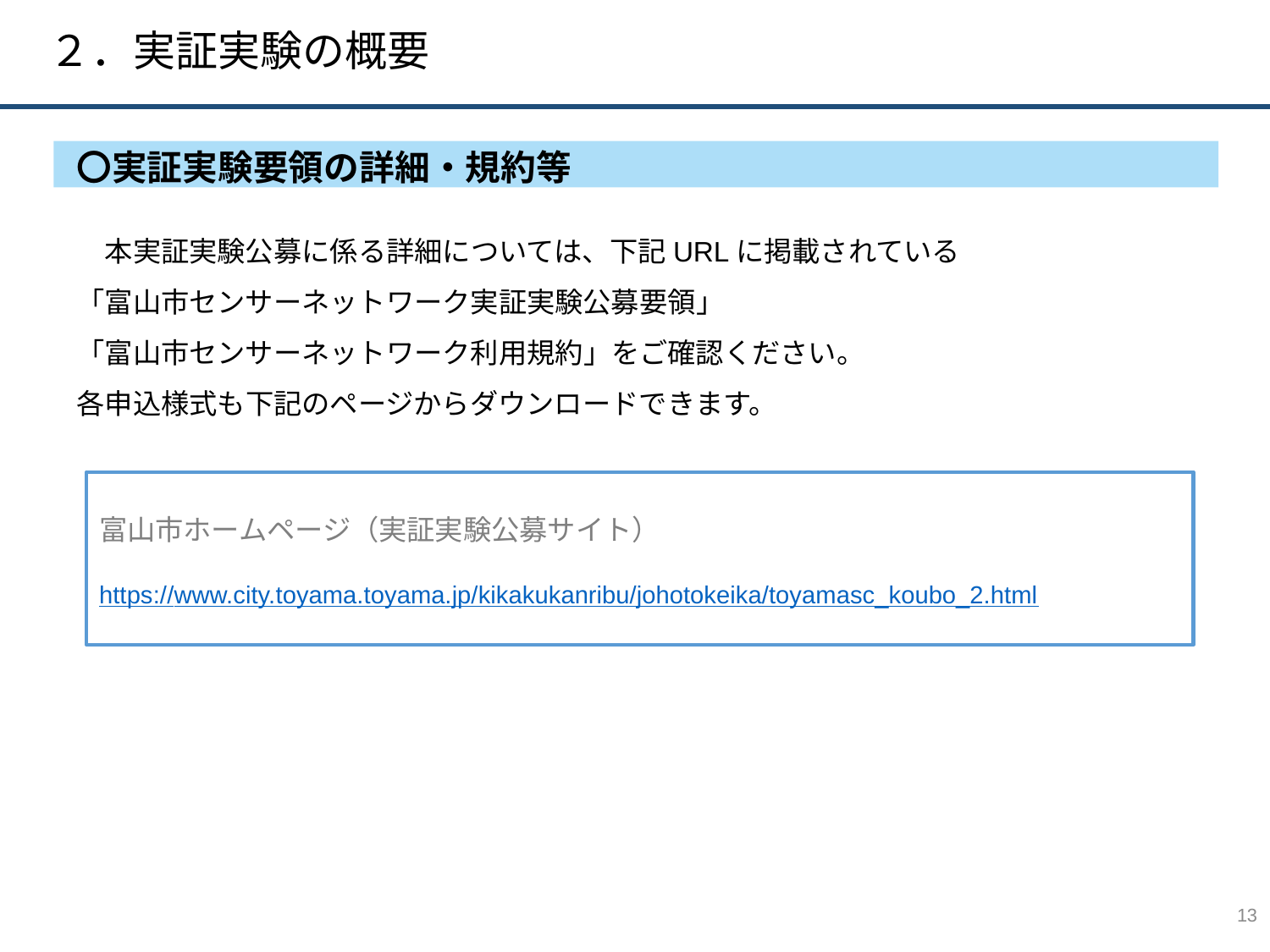

２．実証実験の概要
〇実証実験要領の詳細・規約等

　本実証実験公募に係る詳細については、下記URLに掲載されている
「富山市センサーネットワーク実証実験公募要領」
「富山市センサーネットワーク利用規約」をご確認ください。
各申込様式も下記のページからダウンロードできます。

富山市ホームページ（実証実験公募サイト）

https://www.city.toyama.toyama.jp/kikakukanribu/johotokeika/toyamasc_koubo_2.html

13